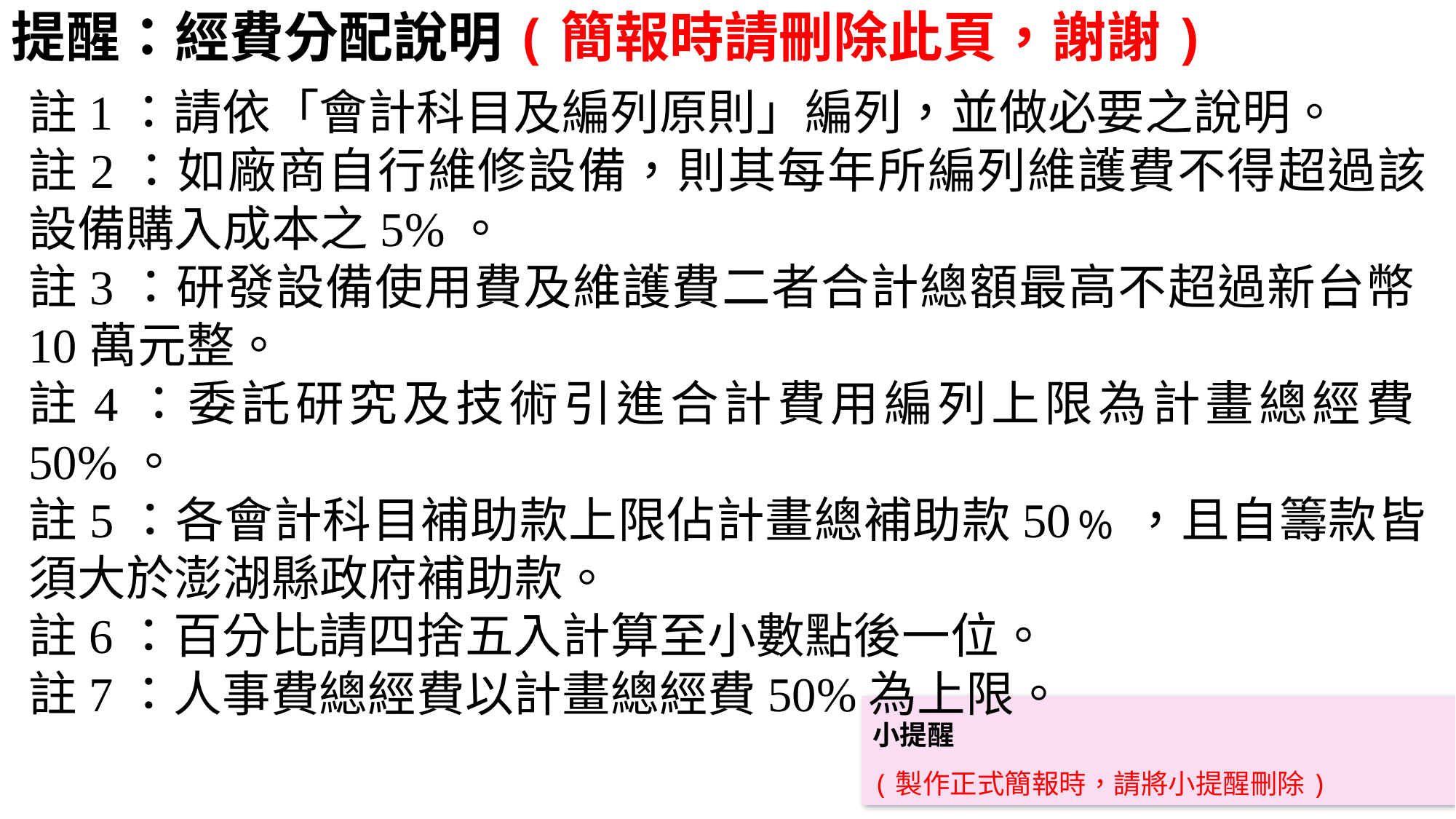

提醒：經費分配說明(簡報時請刪除此頁，謝謝)
註1：請依「會計科目及編列原則」編列，並做必要之說明。
註2：如廠商自行維修設備，則其每年所編列維護費不得超過該設備購入成本之5%。
註3：研發設備使用費及維護費二者合計總額最高不超過新台幣10萬元整。
註4：委託研究及技術引進合計費用編列上限為計畫總經費50%。
註5：各會計科目補助款上限佔計畫總補助款50﹪，且自籌款皆須大於澎湖縣政府補助款。
註6：百分比請四捨五入計算至小數點後一位。
註7：人事費總經費以計畫總經費50%為上限。
小提醒
(製作正式簡報時，請將小提醒刪除)